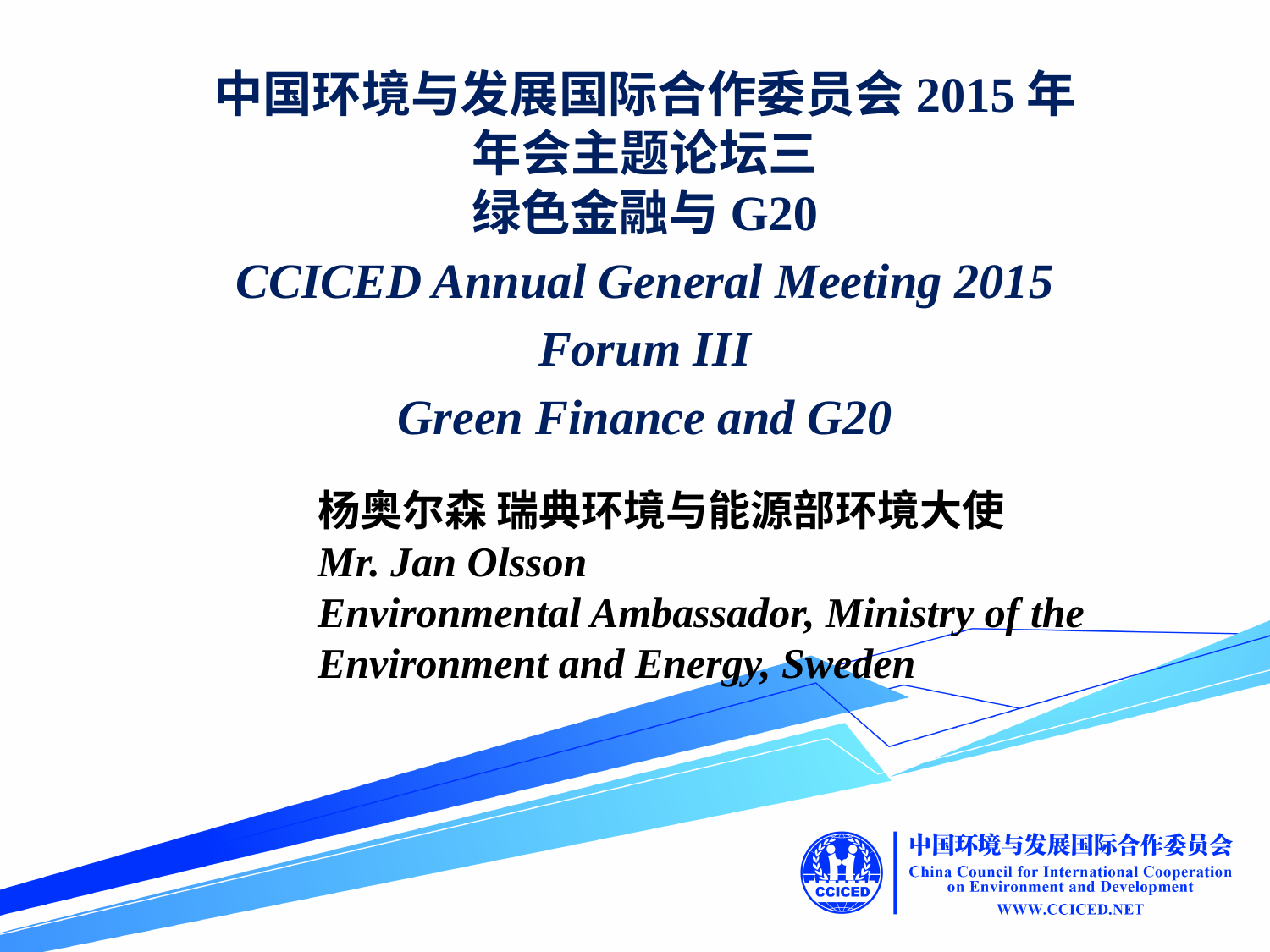

中国环境与发展国际合作委员会2015年
年会主题论坛三
绿色金融与G20
CCICED Annual General Meeting 2015
Forum III
Green Finance and G20
杨奥尔森 瑞典环境与能源部环境大使
Mr. Jan Olsson
Environmental Ambassador, Ministry of the Environment and Energy, Sweden